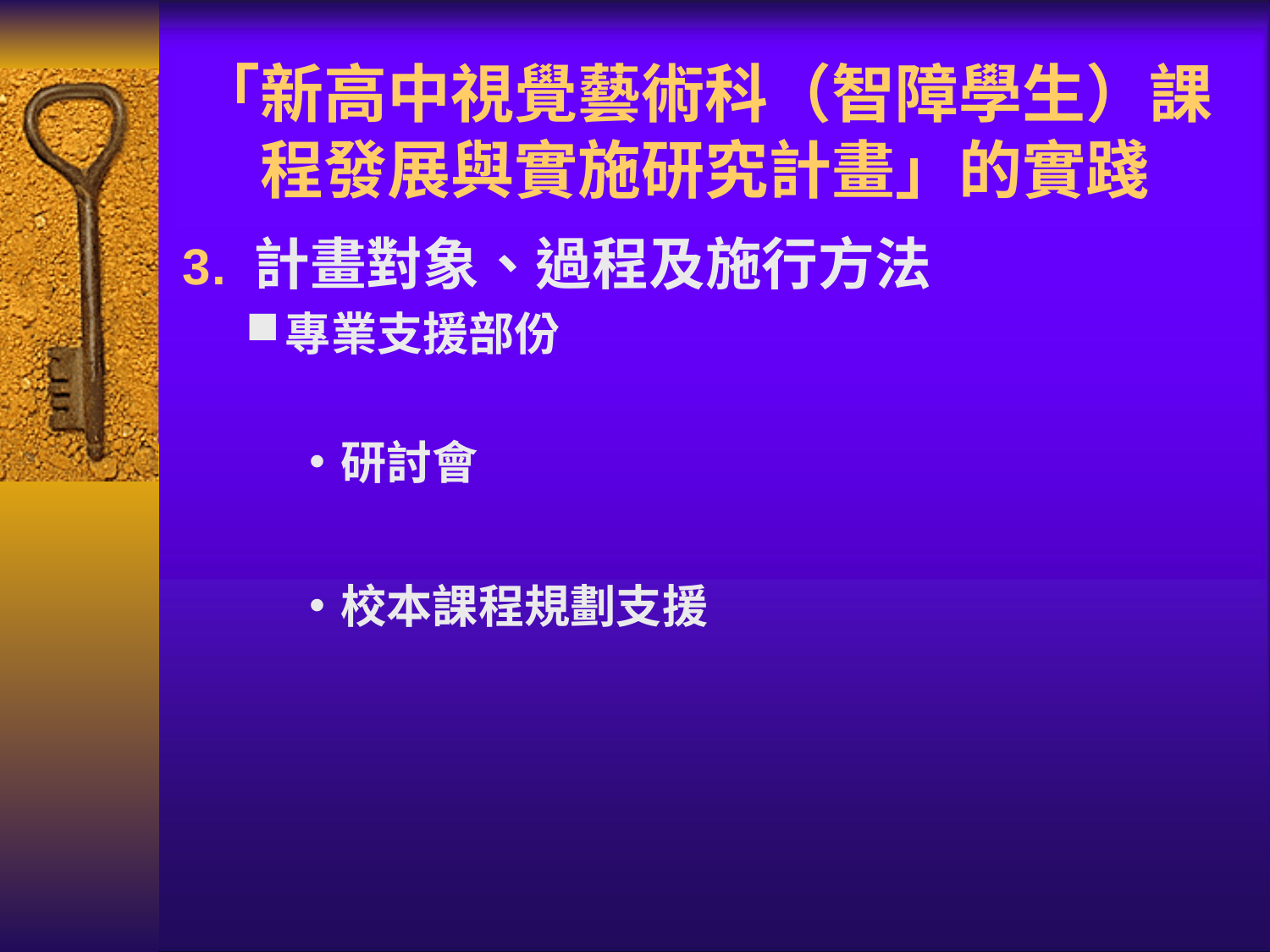

「新高中視覺藝術科（智障學生）課程發展與實施研究計畫」的實踐
計畫對象、過程及施行方法
專業支援部份

研討會

校本課程規劃支援